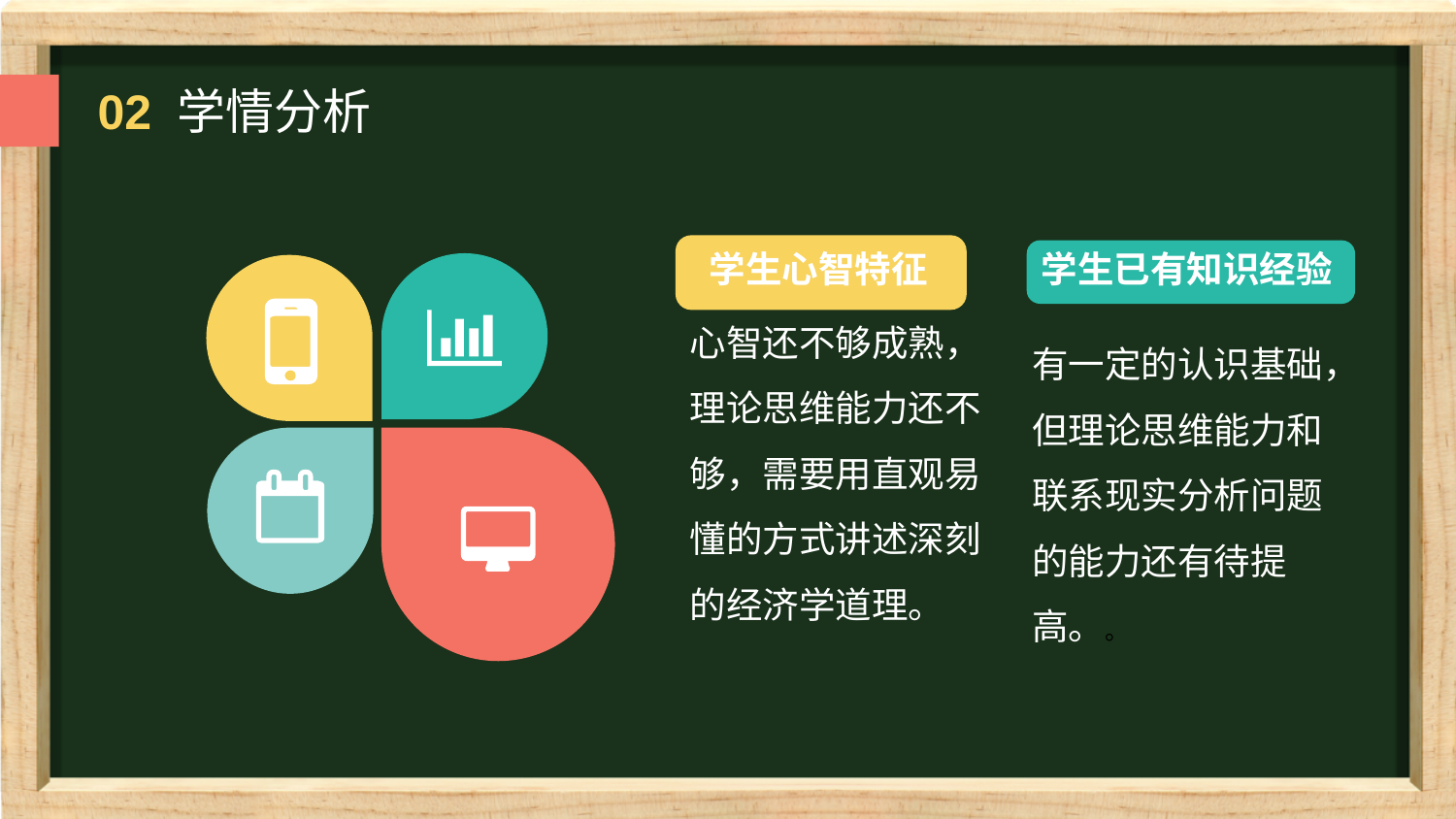

02 学情分析

学生心智特征
心智还不够成熟，理论思维能力还不够，需要用直观易懂的方式讲述深刻的经济学道理。
学生已有知识经验

有一定的认识基础，但理论思维能力和联系现实分析问题的能力还有待提高。。